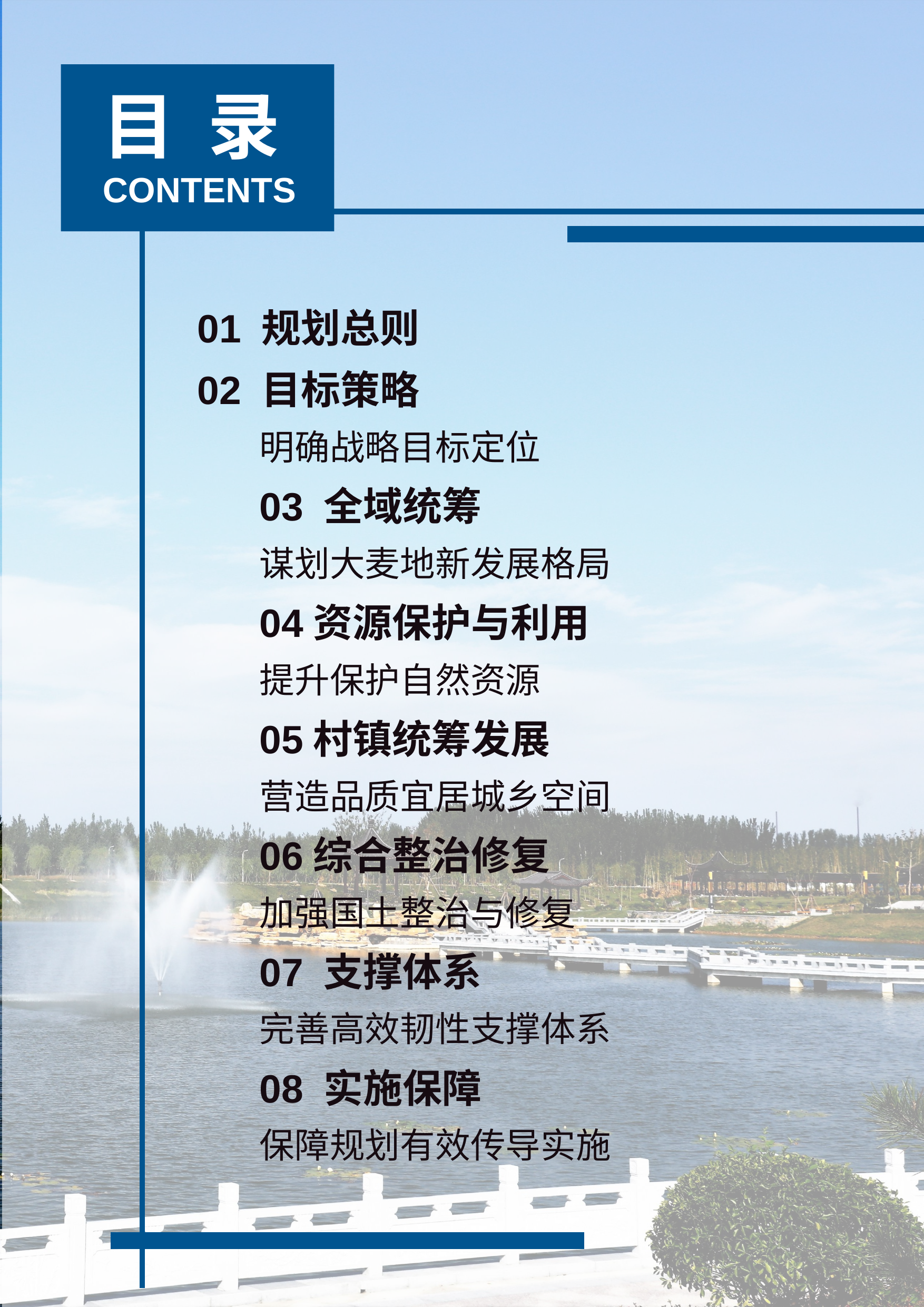

目  录
CONTENTS
01 规划总则
02 目标策略
明确战略目标定位
03 全域统筹
谋划大麦地新发展格局
04资源保护与利用
提升保护自然资源
05村镇统筹发展
营造品质宜居城乡空间
06综合整治修复
加强国土整治与修复
07 支撑体系
完善高效韧性支撑体系
08 实施保障
保障规划有效传导实施